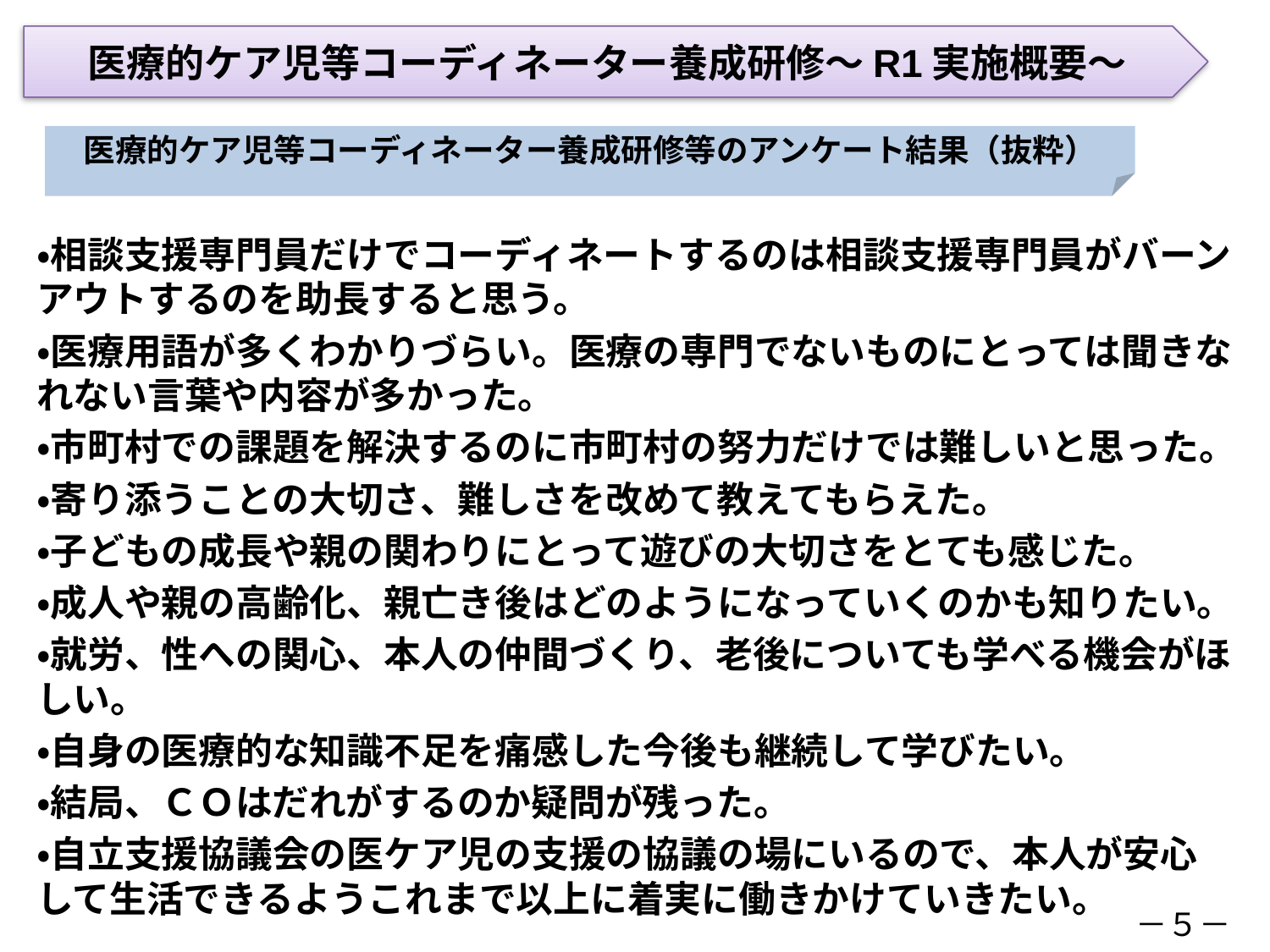

医療的ケア児等コーディネーター養成研修～R1実施概要～
医療的ケア児等コーディネーター養成研修等のアンケート結果（抜粋）
・相談支援専門員だけでコーディネートするのは相談支援専門員がバーンアウトするのを助長すると思う。
・医療用語が多くわかりづらい。医療の専門でないものにとっては聞きなれない言葉や内容が多かった。
・市町村での課題を解決するのに市町村の努力だけでは難しいと思った。
・寄り添うことの大切さ、難しさを改めて教えてもらえた。
・子どもの成長や親の関わりにとって遊びの大切さをとても感じた。
・成人や親の高齢化、親亡き後はどのようになっていくのかも知りたい。
・就労、性への関心、本人の仲間づくり、老後についても学べる機会がほしい。
・自身の医療的な知識不足を痛感した今後も継続して学びたい。
・結局、ＣＯはだれがするのか疑問が残った。
・自立支援協議会の医ケア児の支援の協議の場にいるので、本人が安心して生活できるようこれまで以上に着実に働きかけていきたい。
－５－